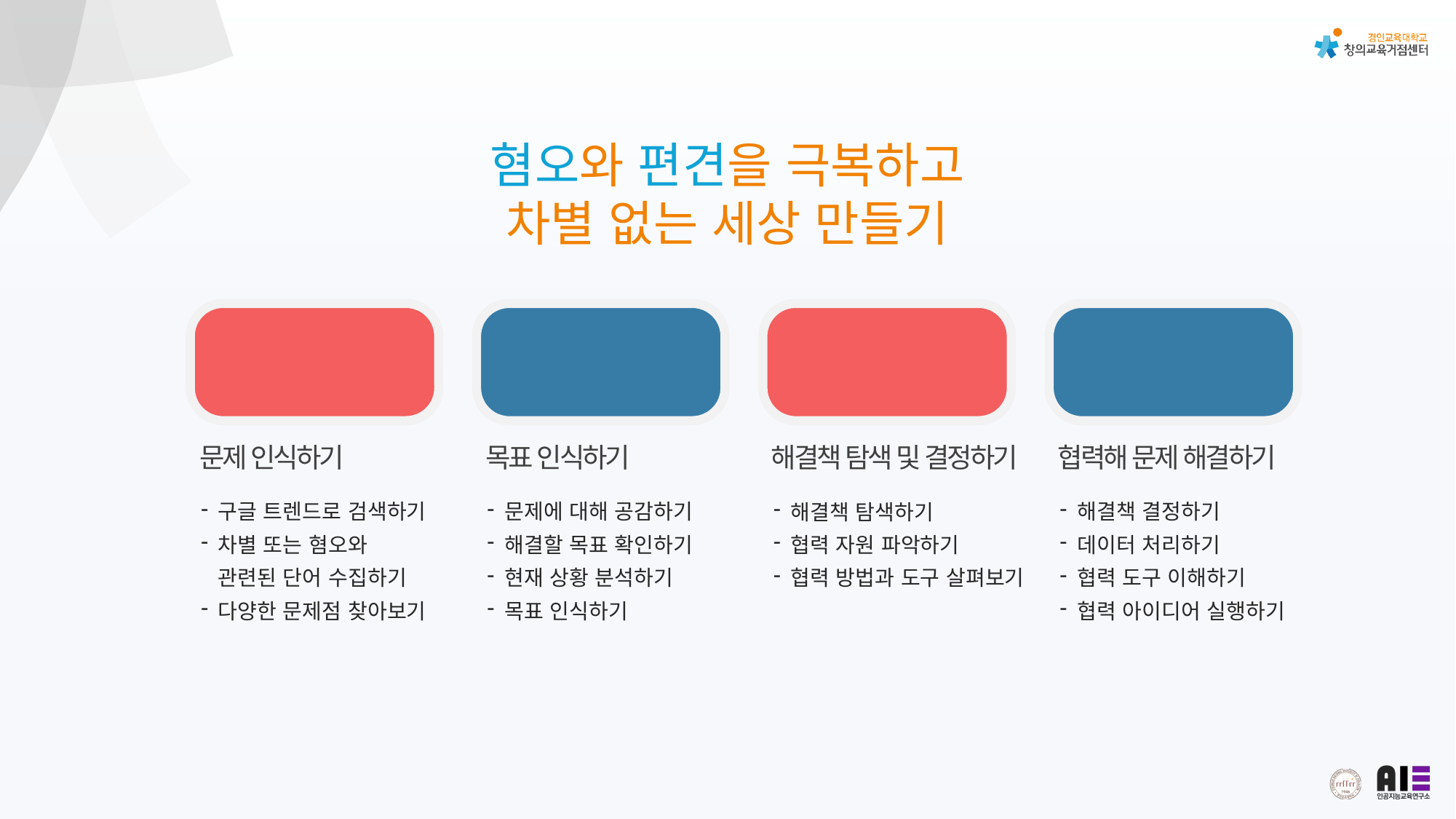

혐오와 편견을 극복하고
차별 없는 세상 만들기
01
문제 인식하기
구글 트렌드로 검색하기
차별 또는 혐오와 관련된 단어 수집하기
다양한 문제점 찾아보기
02
목표 인식하기
문제에 대해 공감하기
해결할 목표 확인하기
현재 상황 분석하기
목표 인식하기
03
해결책 탐색 및 결정하기
해결책 탐색하기
협력 자원 파악하기
협력 방법과 도구 살펴보기
04
협력해 문제 해결하기
해결책 결정하기
데이터 처리하기
협력 도구 이해하기
협력 아이디어 실행하기